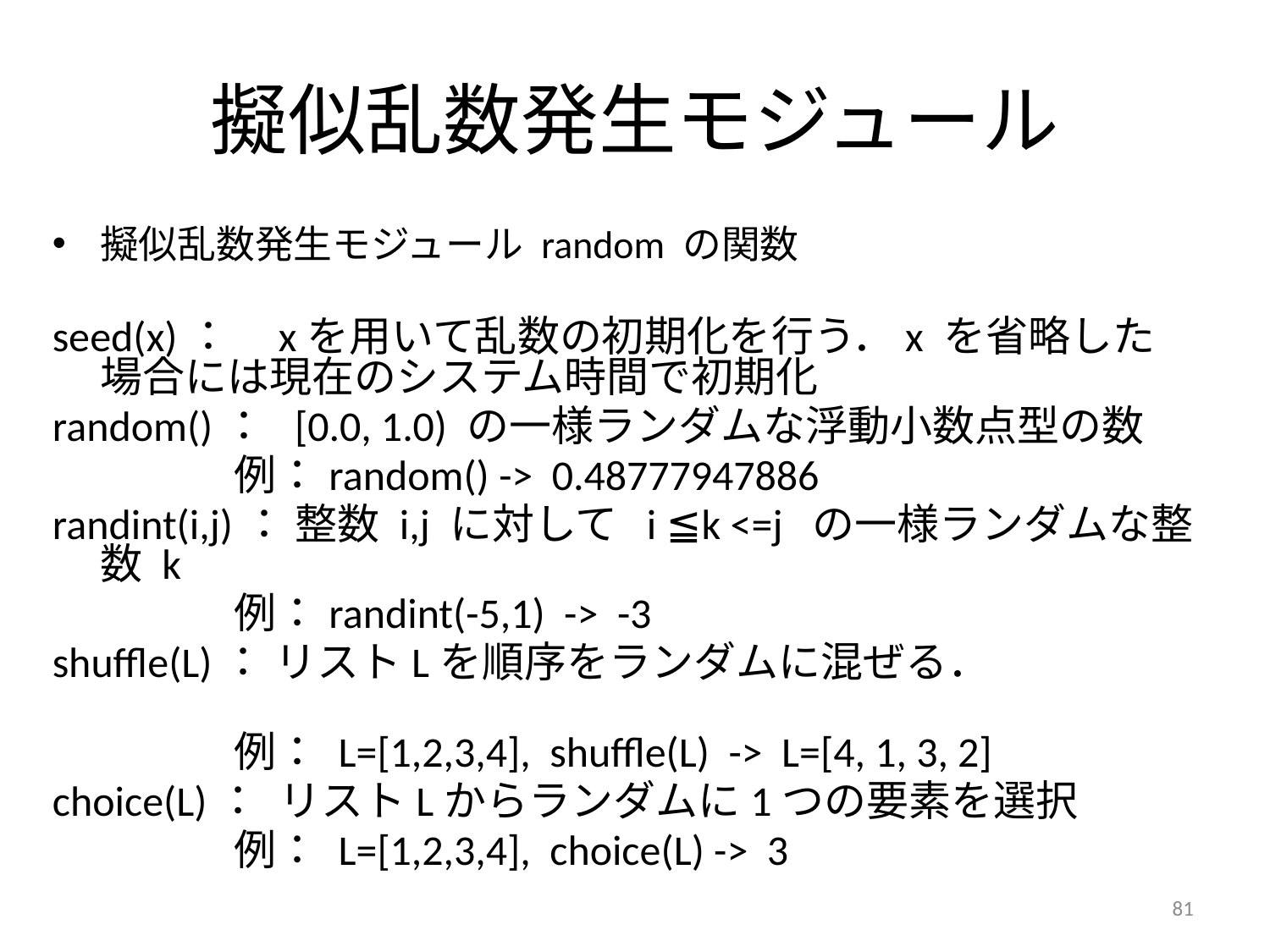

# 擬似乱数発生モジュール
擬似乱数発生モジュール random の関数

seed(x)：    xを用いて乱数の初期化を行う．x を省略した場合には現在のシステム時間で初期化
random()：  [0.0, 1.0) の一様ランダムな浮動小数点型の数
                  例：random() ->  0.48777947886
randint(i,j)： 整数 i,j に対して  i ≦k <=j  の一様ランダムな整数 k
                  例：randint(-5,1)  ->  -3
shuffle(L)： リストLを順序をランダムに混ぜる．
                  例： L=[1,2,3,4],  shuffle(L)  ->  L=[4, 1, 3, 2]
choice(L)：  リストLからランダムに1つの要素を選択
                  例： L=[1,2,3,4],  choice(L) ->  3
81